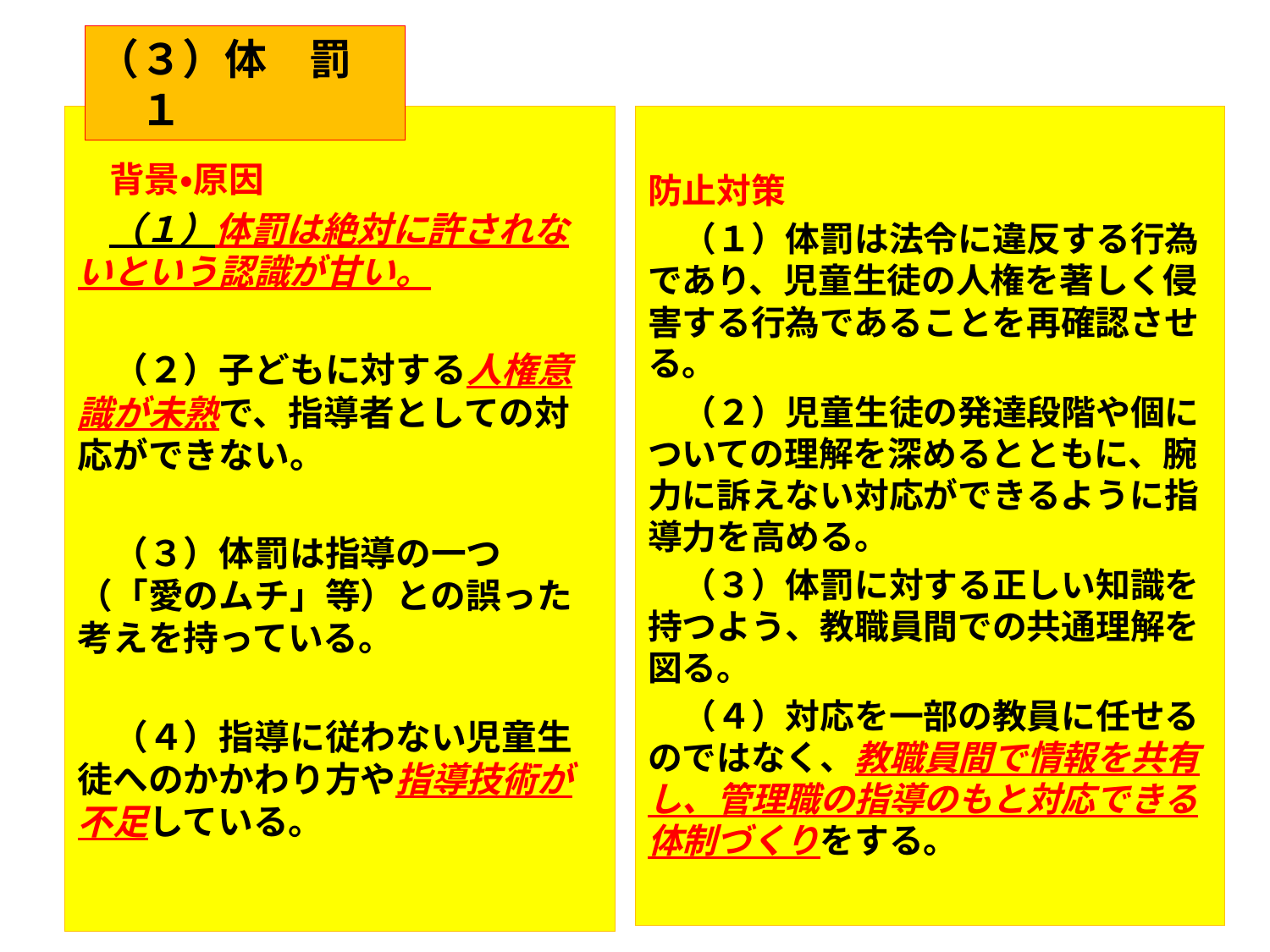

（３）体　罰　１

　背景・原因
　（１）体罰は絶対に許されないという認識が甘い。

　（２）子どもに対する人権意識が未熟で、指導者としての対応ができない。

　（３）体罰は指導の一つ（「愛のムチ」等）との誤った考えを持っている。

　（４）指導に従わない児童生徒へのかかわり方や指導技術が不足している。

防止対策
　（１）体罰は法令に違反する行為であり、児童生徒の人権を著しく侵害する行為であることを再確認させる。
　（２）児童生徒の発達段階や個についての理解を深めるとともに、腕力に訴えない対応ができるように指導力を高める。
　（３）体罰に対する正しい知識を持つよう、教職員間での共通理解を図る。
　（４）対応を一部の教員に任せるのではなく、教職員間で情報を共有し、管理職の指導のもと対応できる体制づくりをする。